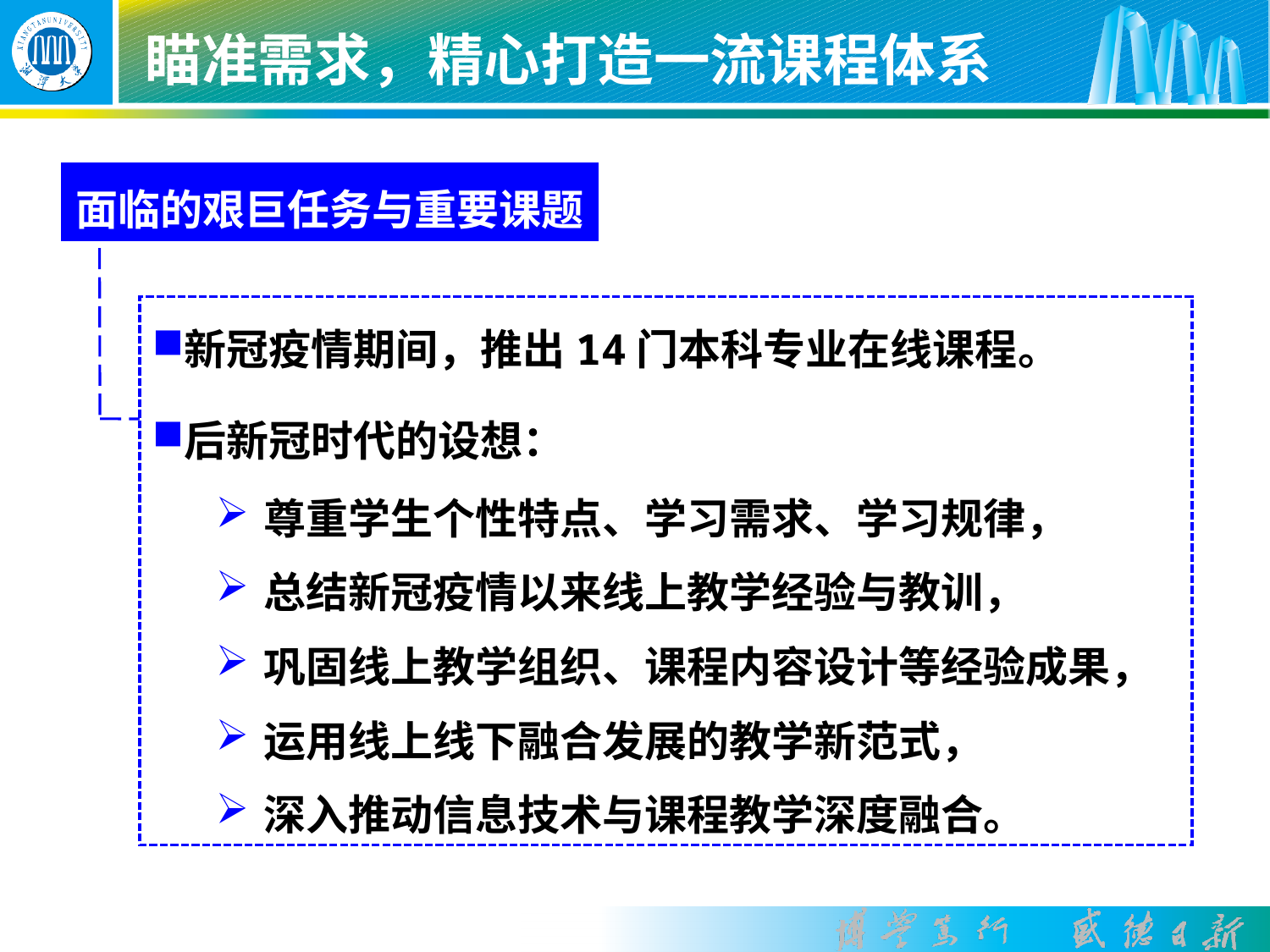

瞄准需求，精心打造一流课程体系

面临的艰巨任务与重要课题
新冠疫情期间，推出14门本科专业在线课程。
后新冠时代的设想：
尊重学生个性特点、学习需求、学习规律，
总结新冠疫情以来线上教学经验与教训，
巩固线上教学组织、课程内容设计等经验成果，
运用线上线下融合发展的教学新范式，
深入推动信息技术与课程教学深度融合。